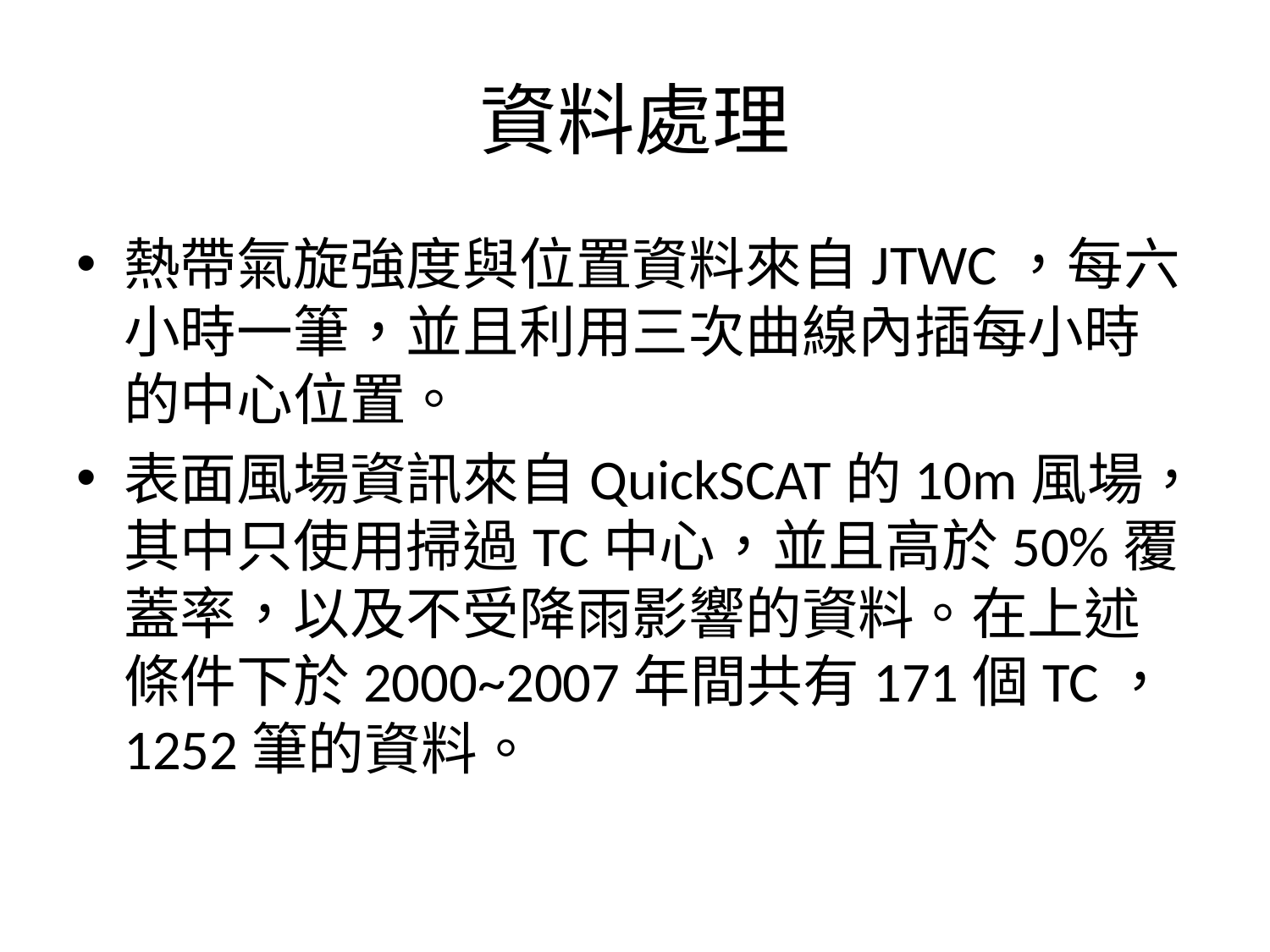

# 資料處理
熱帶氣旋強度與位置資料來自JTWC，每六小時一筆，並且利用三次曲線內插每小時的中心位置。
表面風場資訊來自QuickSCAT的10m風場，其中只使用掃過TC中心，並且高於50%覆蓋率，以及不受降雨影響的資料。在上述條件下於2000~2007年間共有171個TC，1252筆的資料。